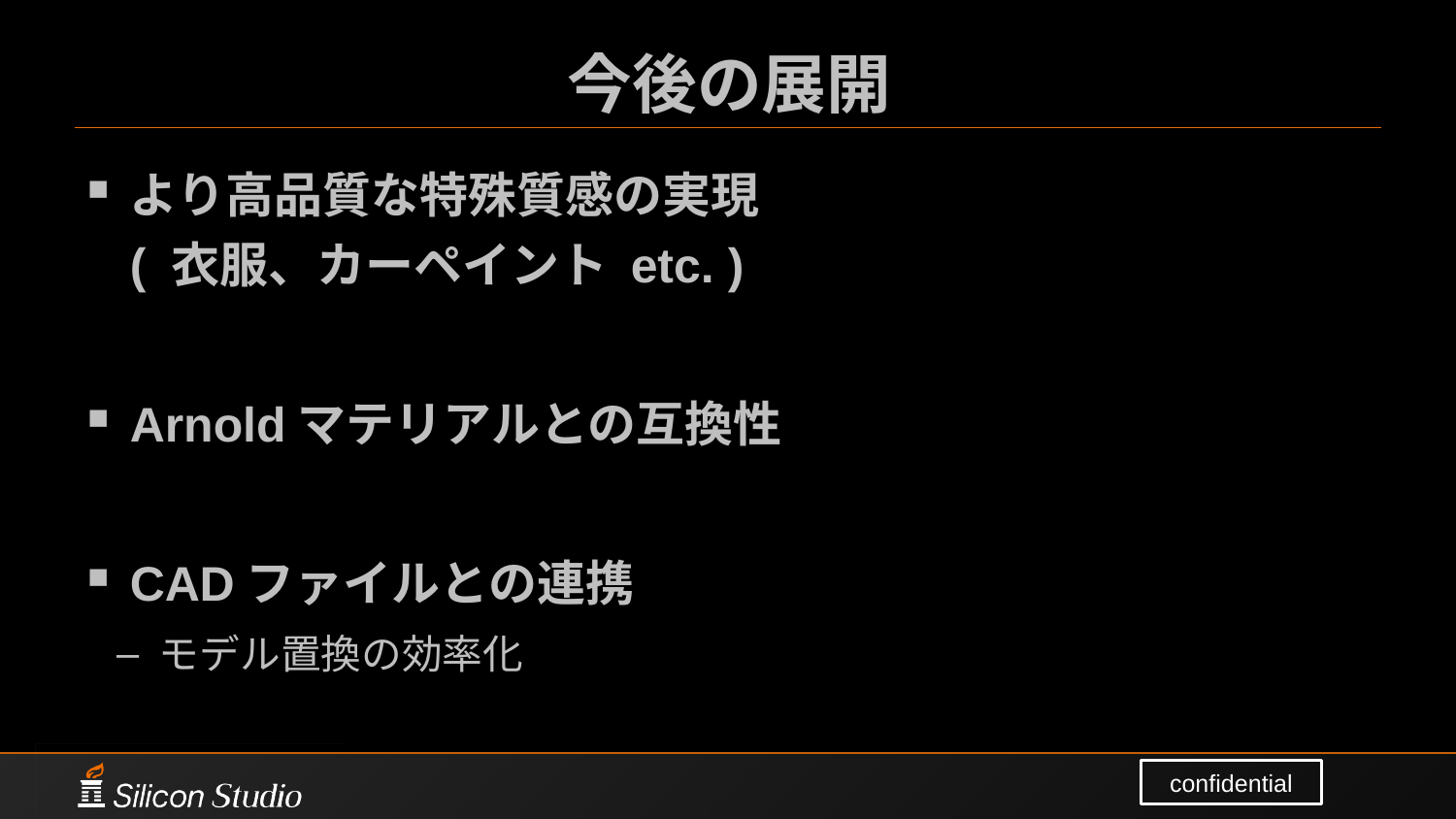

# 今後の展開
より高品質な特殊質感の実現
( 衣服、カーペイント etc. )

Arnoldマテリアルとの互換性

CADファイルとの連携
モデル置換の効率化